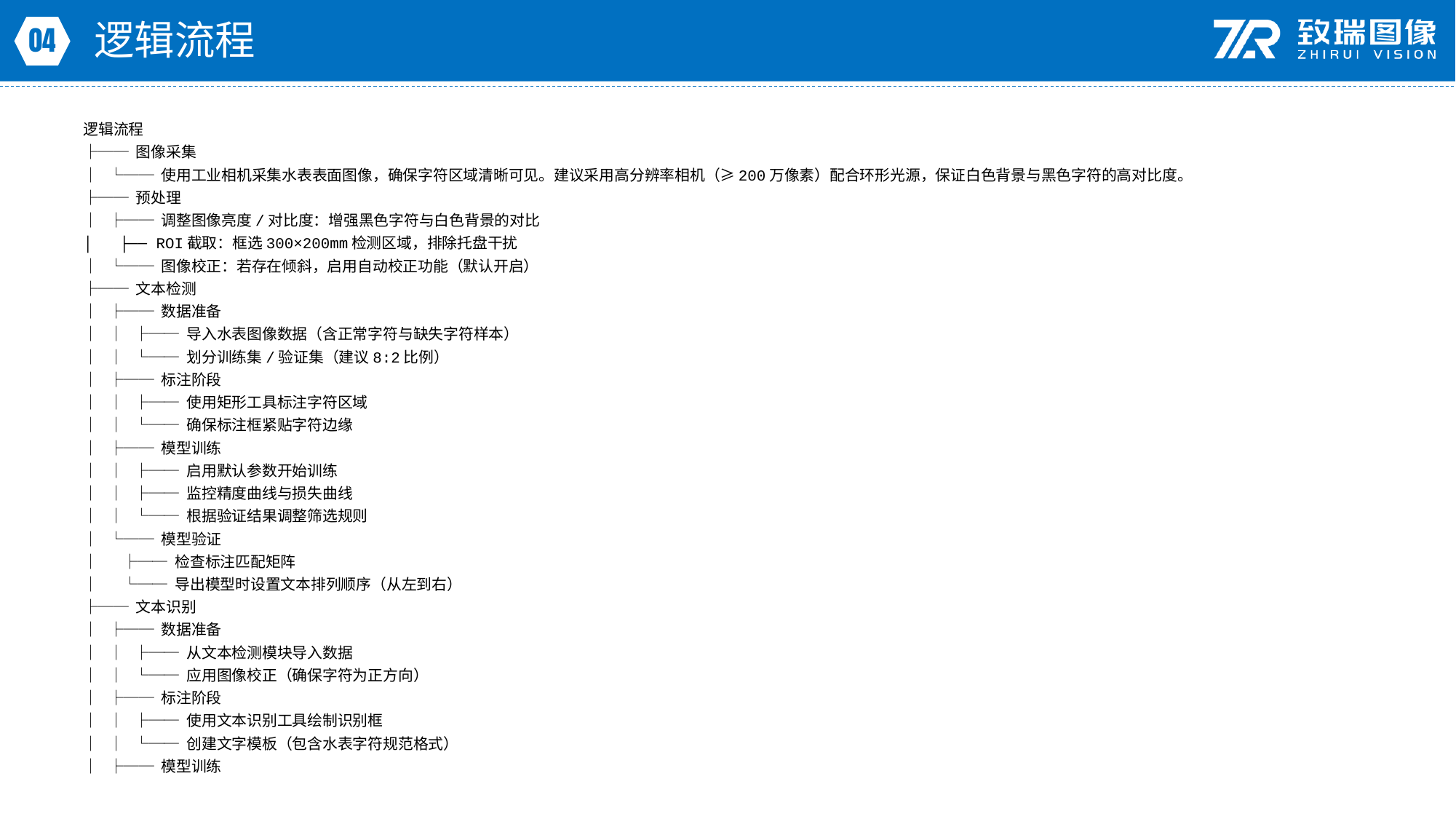

逻辑流程
04

逻辑流程
├── 图像采集
│   └── 使用工业相机采集水表表面图像，确保字符区域清晰可见。建议采用高分辨率相机（≥200万像素）配合环形光源，保证白色背景与黑色字符的高对比度。
├── 预处理
│   ├── 调整图像亮度/对比度：增强黑色字符与白色背景的对比
│   ├── ROI截取：框选300×200mm检测区域，排除托盘干扰
│   └── 图像校正：若存在倾斜，启用自动校正功能（默认开启）
├── 文本检测
│   ├── 数据准备
│   │   ├── 导入水表图像数据（含正常字符与缺失字符样本）
│   │   └── 划分训练集/验证集（建议8:2比例）
│   ├── 标注阶段
│   │   ├── 使用矩形工具标注字符区域
│   │   └── 确保标注框紧贴字符边缘
│   ├── 模型训练
│   │   ├── 启用默认参数开始训练
│   │   ├── 监控精度曲线与损失曲线
│   │   └── 根据验证结果调整筛选规则
│   └── 模型验证
│       ├── 检查标注匹配矩阵
│       └── 导出模型时设置文本排列顺序（从左到右）
├── 文本识别
│   ├── 数据准备
│   │   ├── 从文本检测模块导入数据
│   │   └── 应用图像校正（确保字符为正方向）
│   ├── 标注阶段
│   │   ├── 使用文本识别工具绘制识别框
│   │   └── 创建文字模板（包含水表字符规范格式）
│   ├── 模型训练